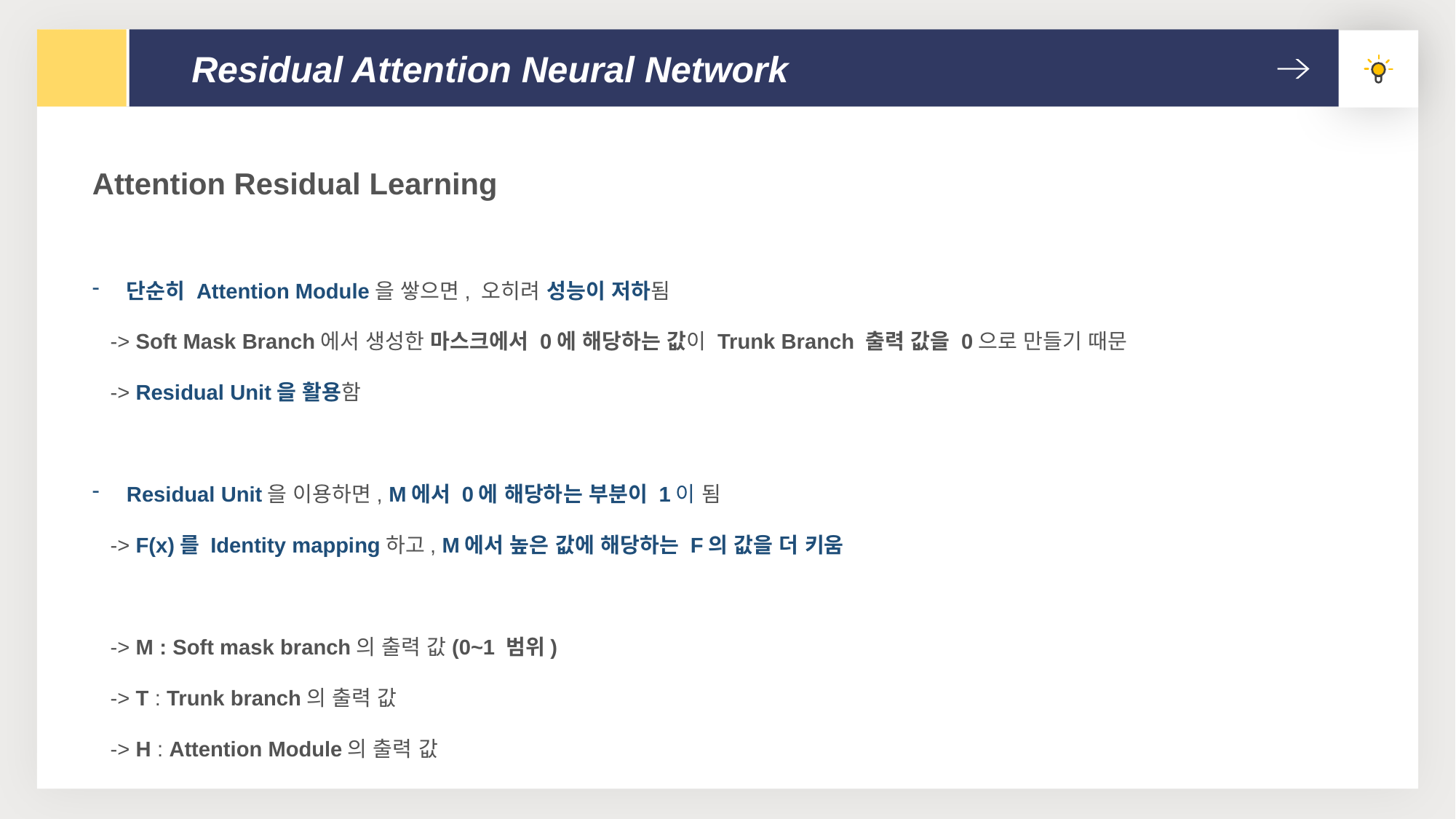

Residual Attention Neural Network

Attention Residual Learning

단순히 Attention Module을 쌓으면, 오히려 성능이 저하됨
   -> Soft Mask Branch에서 생성한 마스크에서 0에 해당하는 값이 Trunk Branch 출력 값을 0으로 만들기 때문
   -> Residual Unit을 활용함

Residual Unit을 이용하면, M에서 0에 해당하는 부분이 1이 됨
   -> F(x)를 Identity mapping하고, M에서 높은 값에 해당하는 F의 값을 더 키움

   -> M : Soft mask branch의 출력 값(0~1 범위)
   -> T : Trunk branch의 출력 값
   -> H : Attention Module의 출력 값